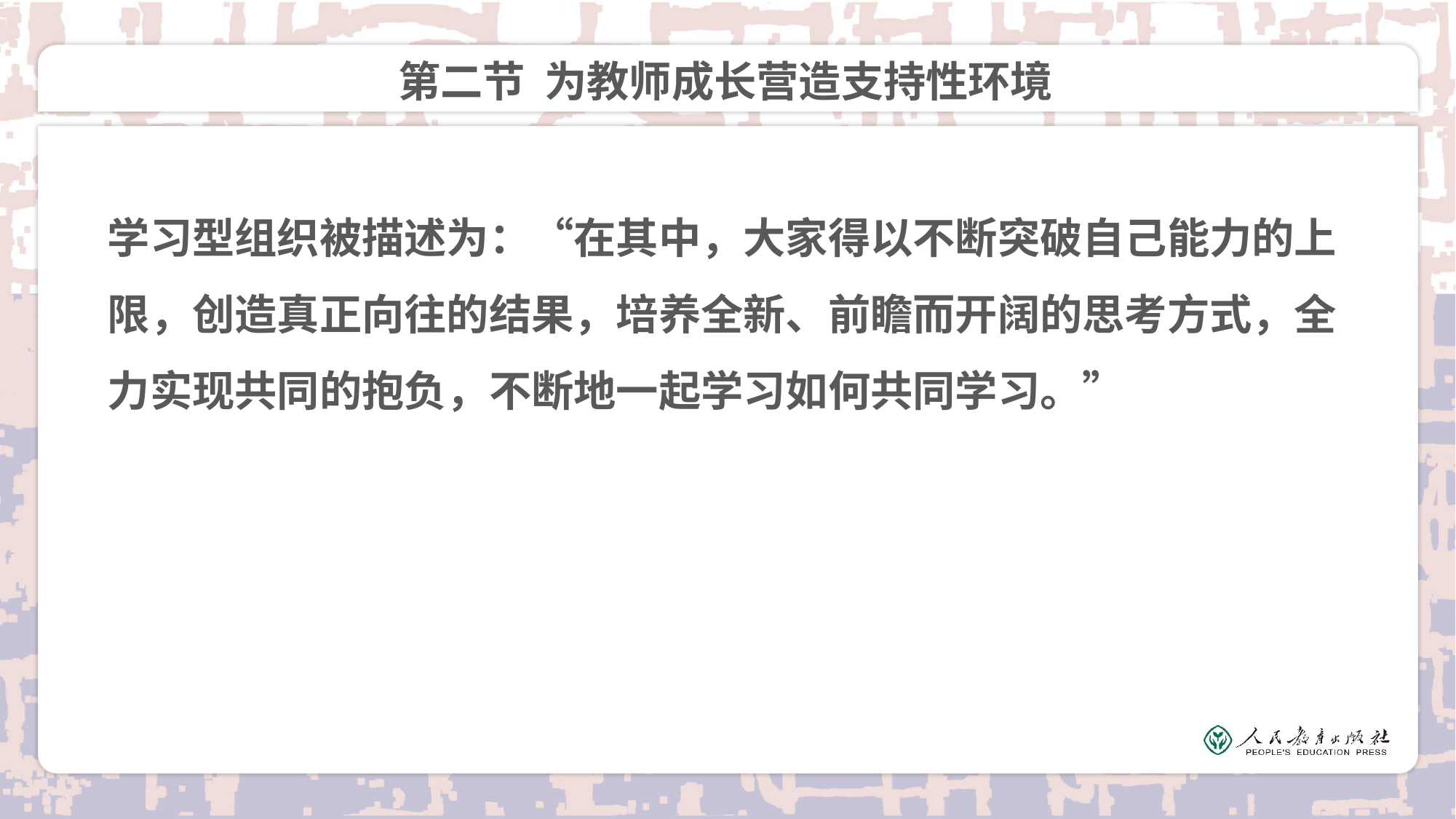

# 第二节  为教师成长营造支持性环境
学习型组织被描述为：“在其中，大家得以不断突破自己能力的上限，创造真正向往的结果，培养全新、前瞻而开阔的思考方式，全力实现共同的抱负，不断地一起学习如何共同学习。”